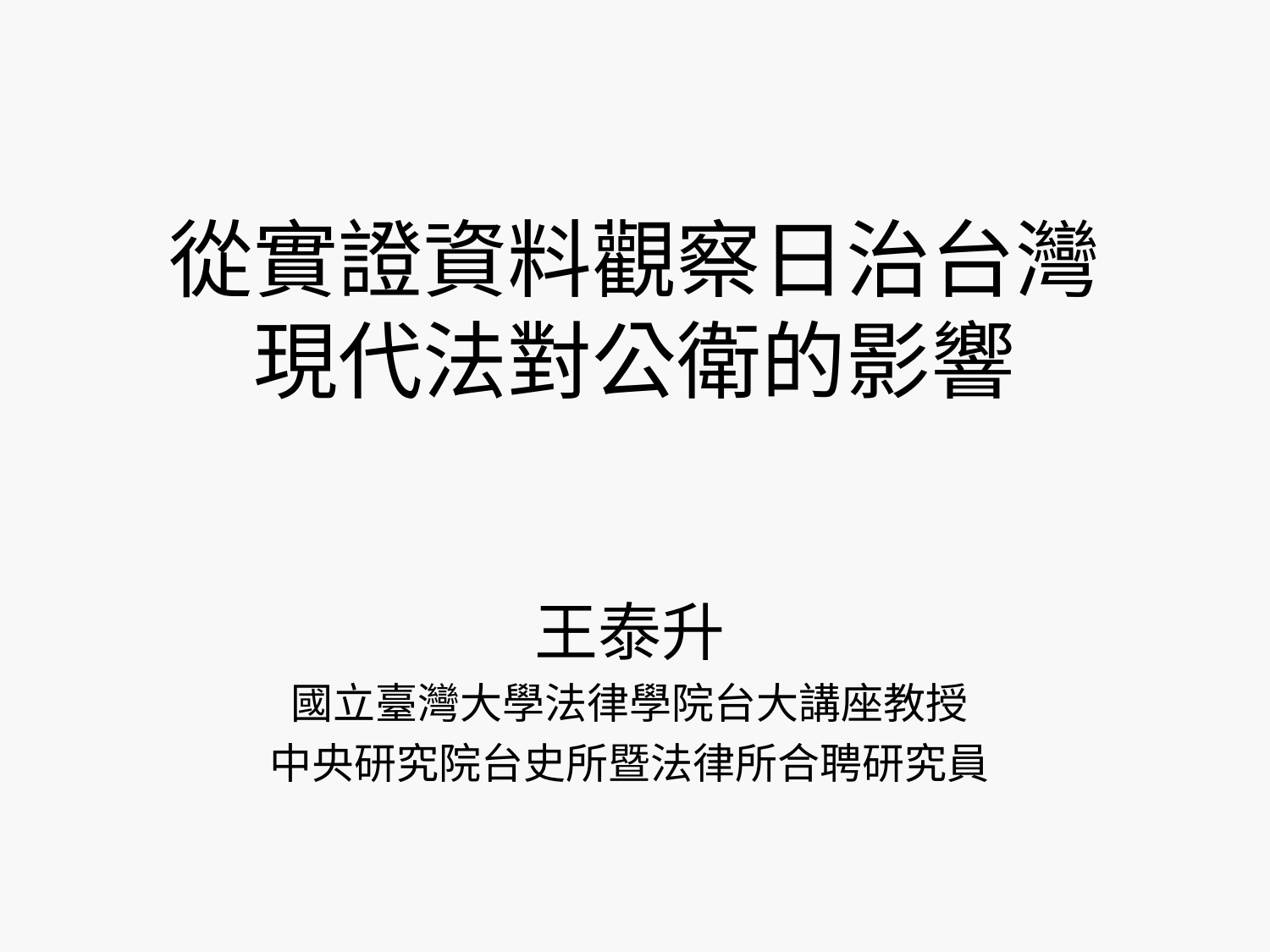

# 從實證資料觀察日治台灣 現代法對公衛的影響
王泰升
國立臺灣大學法律學院台大講座教授
中央研究院台史所暨法律所合聘研究員